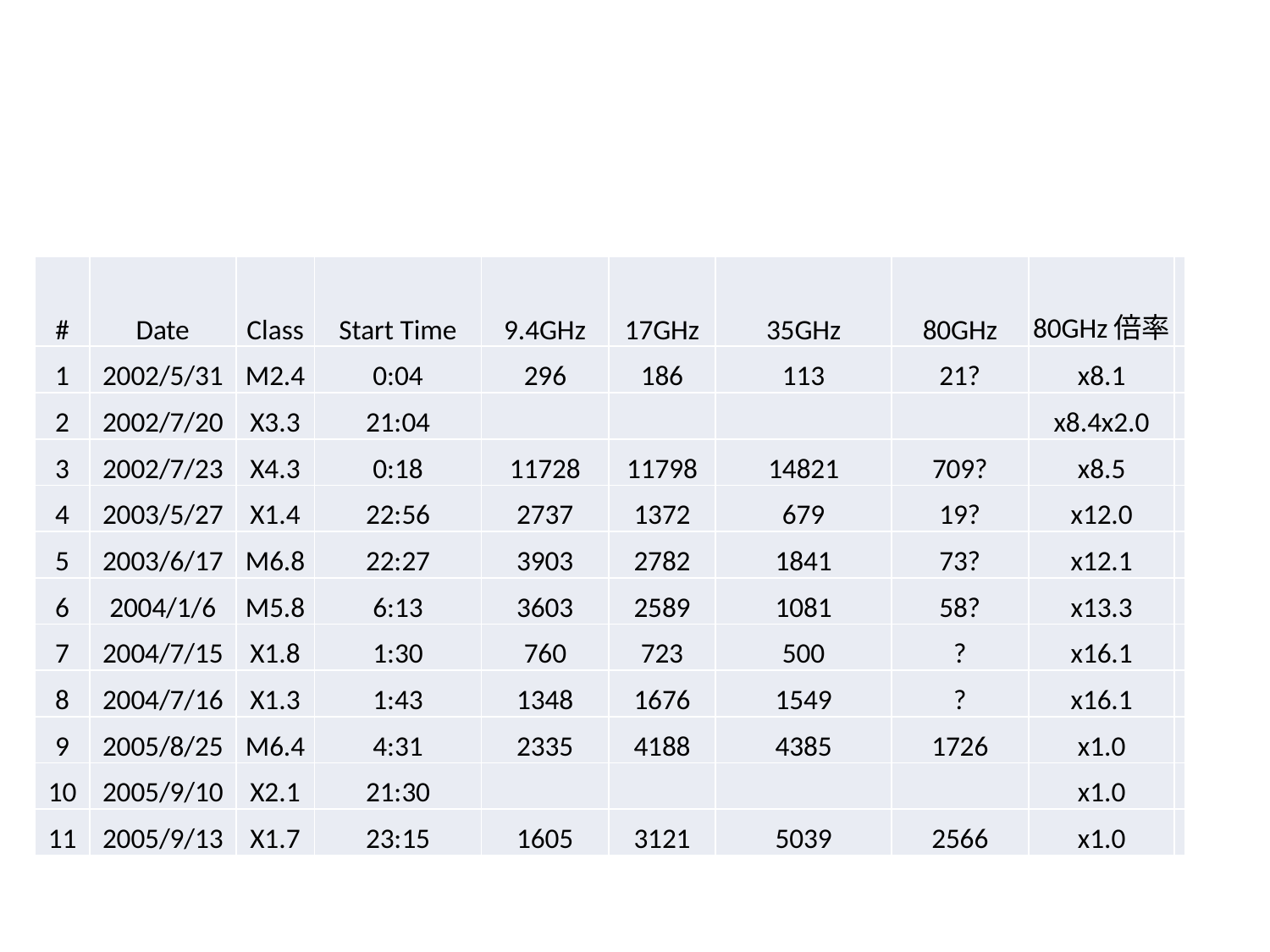

#
| # | Date | Class | Start Time | 9.4GHz | 17GHz | 35GHz | 80GHz | 80GHz倍率 |  |
| --- | --- | --- | --- | --- | --- | --- | --- | --- | --- |
| 1 | 2002/5/31 | M2.4 | 0:04 | 296 | 186 | 113 | 21? | x8.1 |  |
| 2 | 2002/7/20 | X3.3 | 21:04 |  |  |  |  | x8.4x2.0 |  |
| 3 | 2002/7/23 | X4.3 | 0:18 | 11728 | 11798 | 14821 | 709? | x8.5 |  |
| 4 | 2003/5/27 | X1.4 | 22:56 | 2737 | 1372 | 679 | 19? | x12.0 |  |
| 5 | 2003/6/17 | M6.8 | 22:27 | 3903 | 2782 | 1841 | 73? | x12.1 |  |
| 6 | 2004/1/6 | M5.8 | 6:13 | 3603 | 2589 | 1081 | 58? | x13.3 |  |
| 7 | 2004/7/15 | X1.8 | 1:30 | 760 | 723 | 500 | ? | x16.1 |  |
| 8 | 2004/7/16 | X1.3 | 1:43 | 1348 | 1676 | 1549 | ? | x16.1 |  |
| 9 | 2005/8/25 | M6.4 | 4:31 | 2335 | 4188 | 4385 | 1726 | x1.0 |  |
| 10 | 2005/9/10 | X2.1 | 21:30 |  |  |  |  | x1.0 |  |
| 11 | 2005/9/13 | X1.7 | 23:15 | 1605 | 3121 | 5039 | 2566 | x1.0 |  |